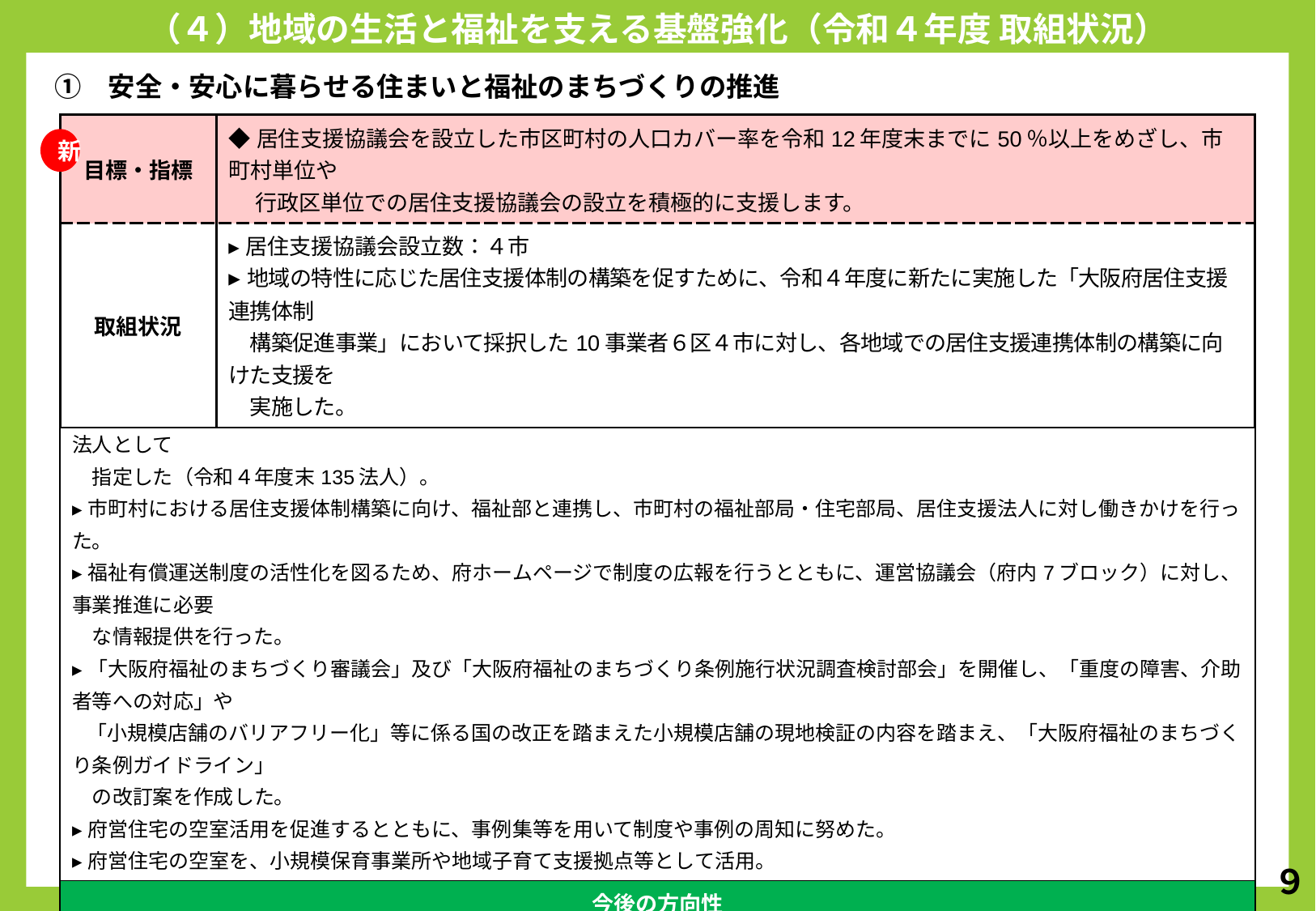

（４）地域の生活と福祉を支える基盤強化（令和４年度 取組状況）
　①　安全・安心に暮らせる住まいと福祉のまちづくりの推進
| 目標・指標 | ◆居住支援協議会を設立した市区町村の人口カバー率を令和12年度末までに50％以上をめざし、市町村単位や 　 行政区単位での居住支援協議会の設立を積極的に支援します。 |
| --- | --- |
| 取組状況 | ▸居住支援協議会設立数：４市 ▸地域の特性に応じた居住支援体制の構築を促すために、令和４年度に新たに実施した「大阪府居住支援連携体制　 　構築促進事業」において採択した10事業者６区４市に対し、各地域での居住支援連携体制の構築に向けた支援を 　実施した。 |
新
| 主な取組（R４年度） |
| --- |
| ▸住宅確保要配慮者に対して、登録住宅への入居にかかる情報提供や、相談・見守りなどの支援を行う社会福祉法人等を居住支援法人として 　指定した（令和４年度末135法人）。 ▸市町村における居住支援体制構築に向け、福祉部と連携し、市町村の福祉部局・住宅部局、居住支援法人に対し働きかけを行った。 ▸福祉有償運送制度の活性化を図るため、府ホームページで制度の広報を行うとともに、運営協議会（府内7ブロック）に対し、事業推進に必要 　な情報提供を行った。 ▸「大阪府福祉のまちづくり審議会」及び「大阪府福祉のまちづくり条例施行状況調査検討部会」を開催し、「重度の障害、介助者等への対応」や 「小規模店舗のバリアフリー化」等に係る国の改正を踏まえた小規模店舗の現地検証の内容を踏まえ、「大阪府福祉のまちづくり条例ガイドライン」　 　の改訂案を作成した。 ▸府営住宅の空室活用を促進するとともに、事例集等を用いて制度や事例の周知に努めた。 ▸府営住宅の空室を、小規模保育事業所や地域子育て支援拠点等として活用。 |
| 今後の方向性 |
| ◆新たに実施した「大阪府居住支援連携体制構築促進事業」において採択された11事業者（６区５市）に対し、支援を実施する。 ◆引き続き、府ホームページの充実を図り、福祉有償運送制度の広報に努める。 ◆公共施設や社会福祉施設等を活用した身近な拠点・居場所づくりに取り組む。 |
９